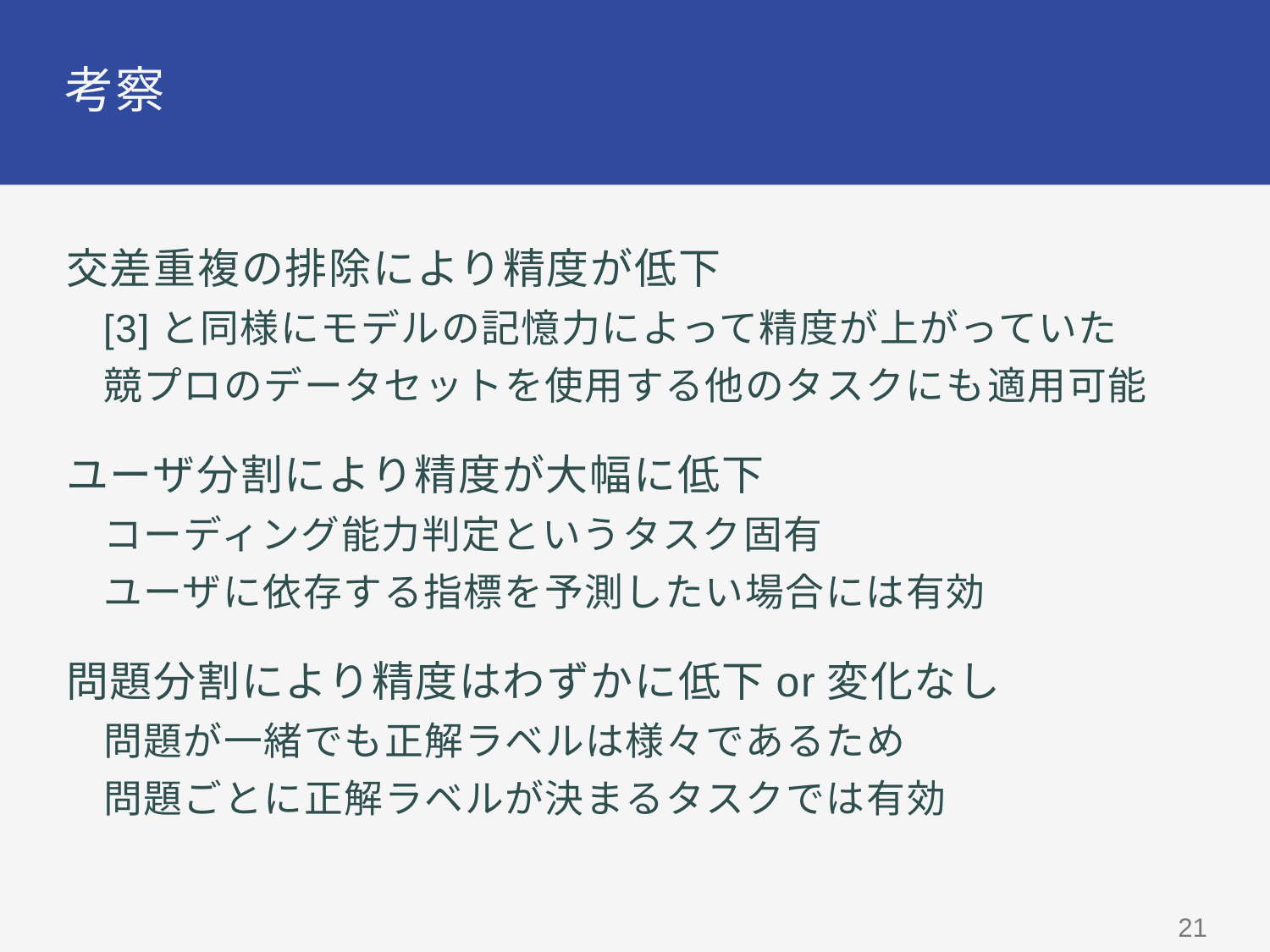

# 考察
交差重複の排除により精度が低下
[3]と同様にモデルの記憶力によって精度が上がっていた
競プロのデータセットを使用する他のタスクにも適用可能

ユーザ分割により精度が大幅に低下
コーディング能力判定というタスク固有
ユーザに依存する指標を予測したい場合には有効

問題分割により精度はわずかに低下or変化なし
問題が一緒でも正解ラベルは様々であるため
問題ごとに正解ラベルが決まるタスクでは有効

21